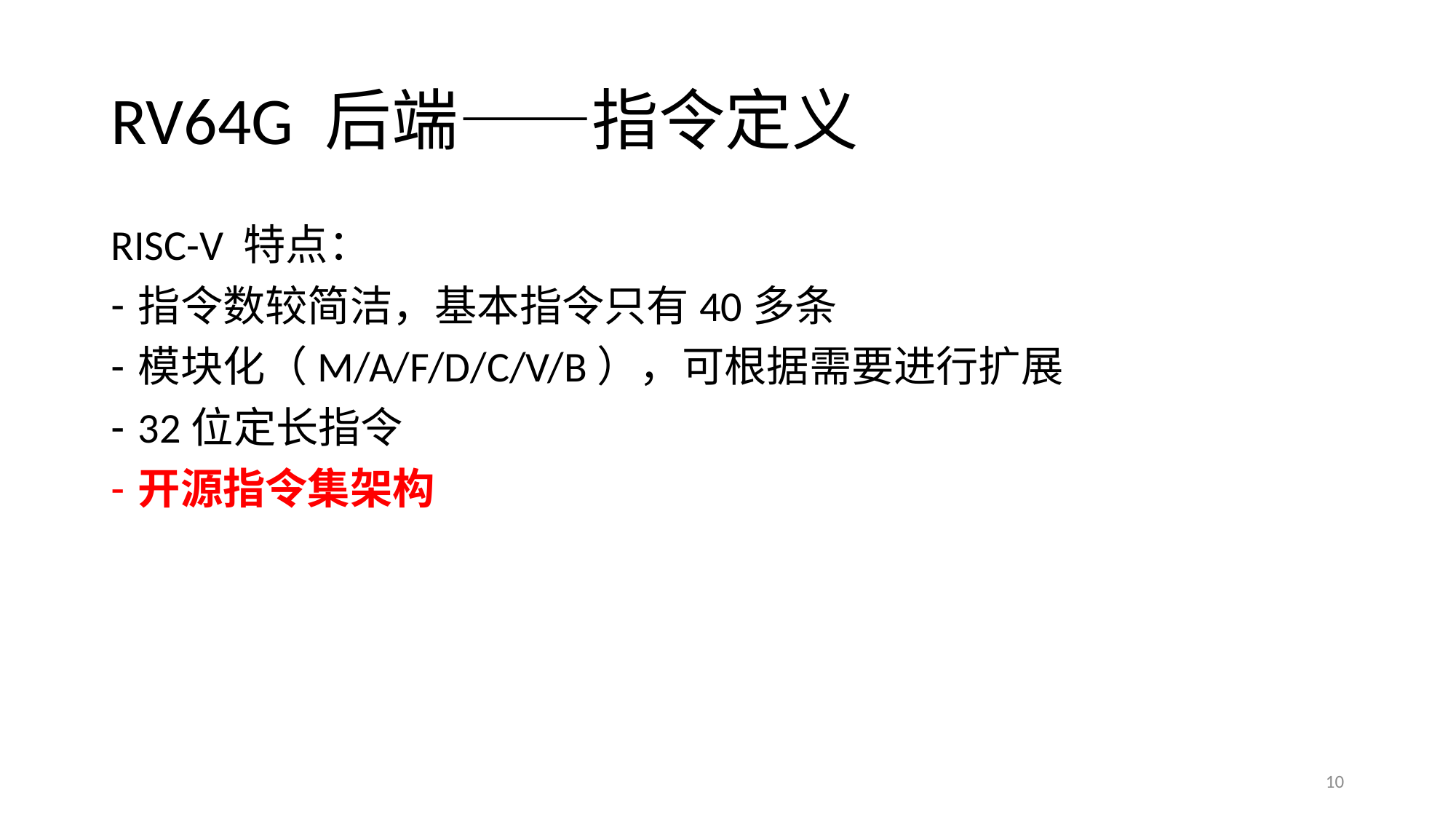

# RV64G 后端——指令定义
RISC-V 特点：
指令数较简洁，基本指令只有40多条
模块化（M/A/F/D/C/V/B），可根据需要进行扩展
32位定长指令
开源指令集架构

10